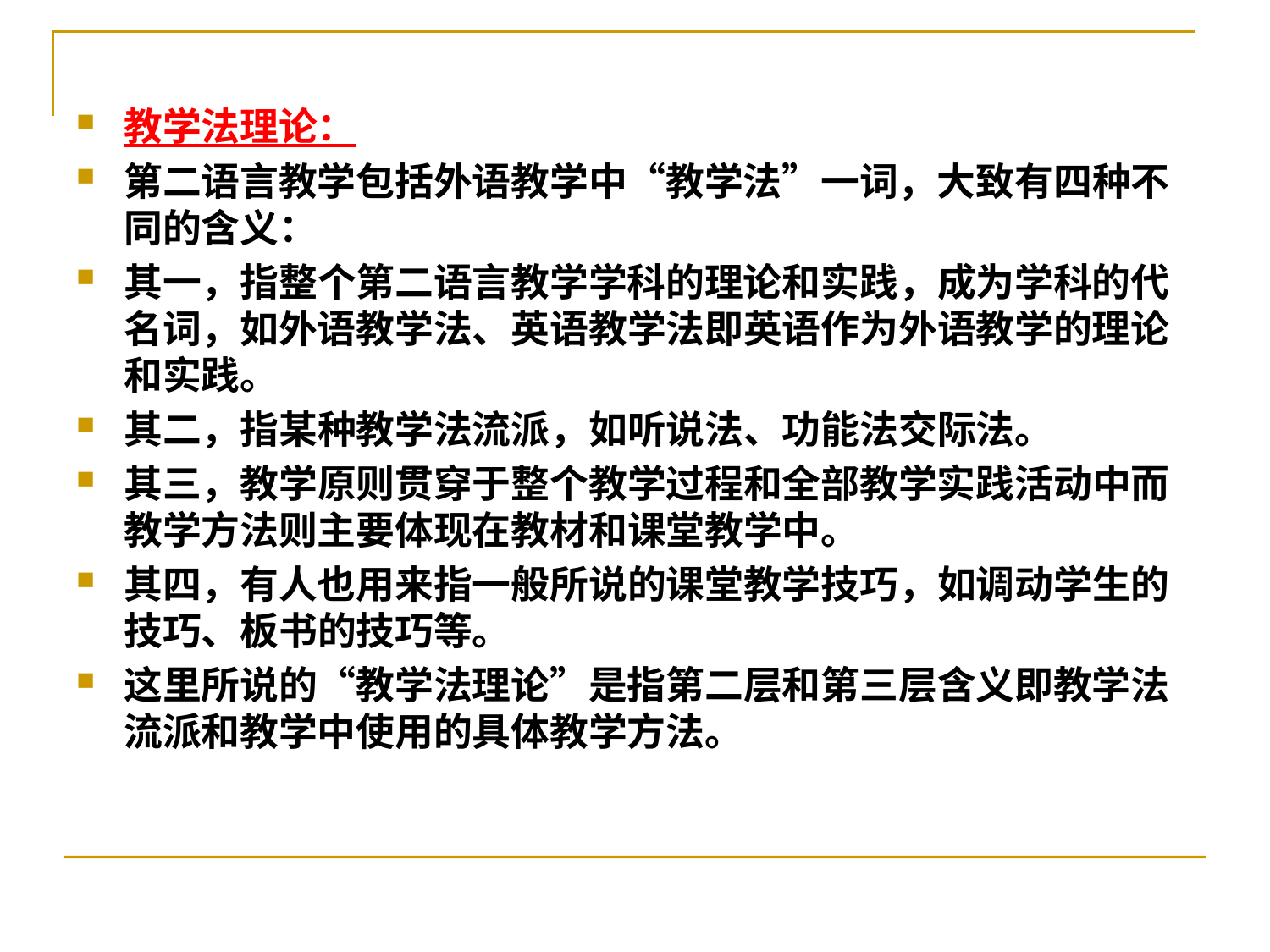

教学法理论：
第二语言教学包括外语教学中“教学法”一词，大致有四种不同的含义：
其一，指整个第二语言教学学科的理论和实践，成为学科的代名词，如外语教学法、英语教学法即英语作为外语教学的理论和实践。
其二，指某种教学法流派，如听说法、功能法交际法。
其三，教学原则贯穿于整个教学过程和全部教学实践活动中而教学方法则主要体现在教材和课堂教学中。
其四，有人也用来指一般所说的课堂教学技巧，如调动学生的技巧、板书的技巧等。
这里所说的“教学法理论”是指第二层和第三层含义即教学法流派和教学中使用的具体教学方法。